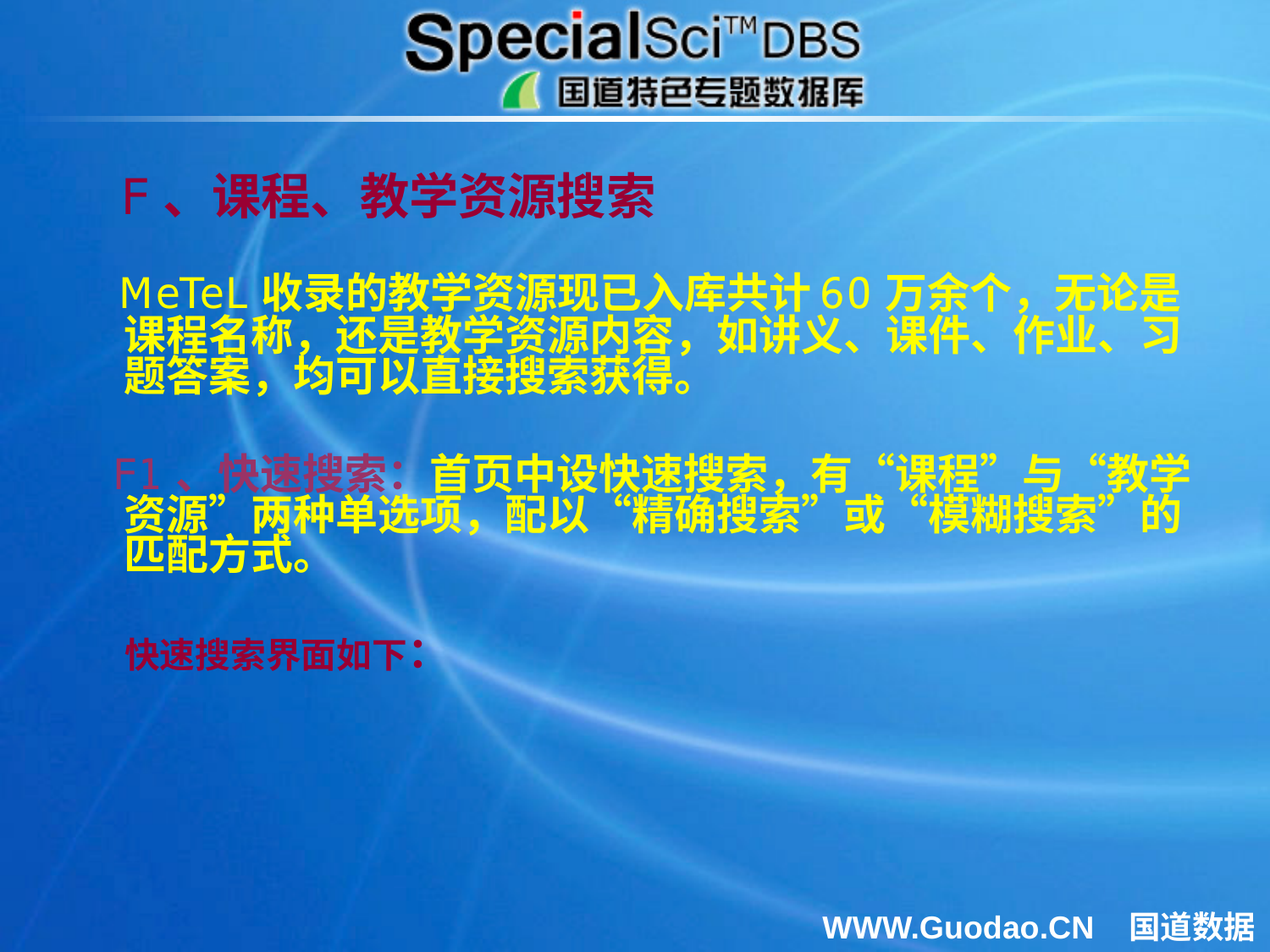

F、课程、教学资源搜索
   MeTeL收录的教学资源现已入库共计60万余个，无论是课程名称，还是教学资源内容，如讲义、课件、作业、习题答案，均可以直接搜索获得。

   F1、快速搜索：首页中设快速搜索，有“课程”与“教学资源”两种单选项，配以“精确搜索”或“模糊搜索”的匹配方式。

    快速搜索界面如下：